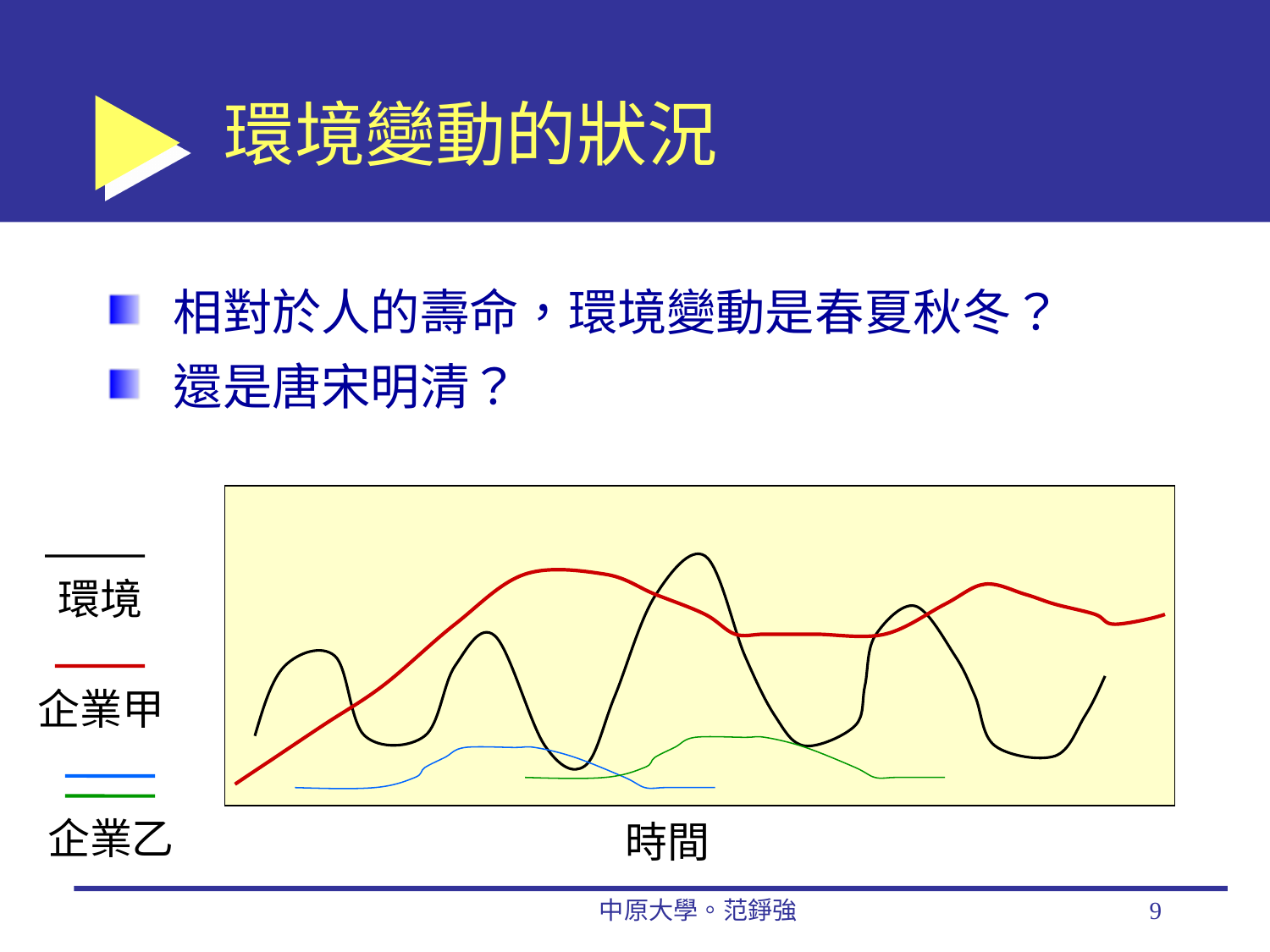

# 環境變動的狀況
相對於人的壽命，環境變動是春夏秋冬？
還是唐宋明清？

環境

企業甲

企業乙
時間
中原大學。范錚強
9